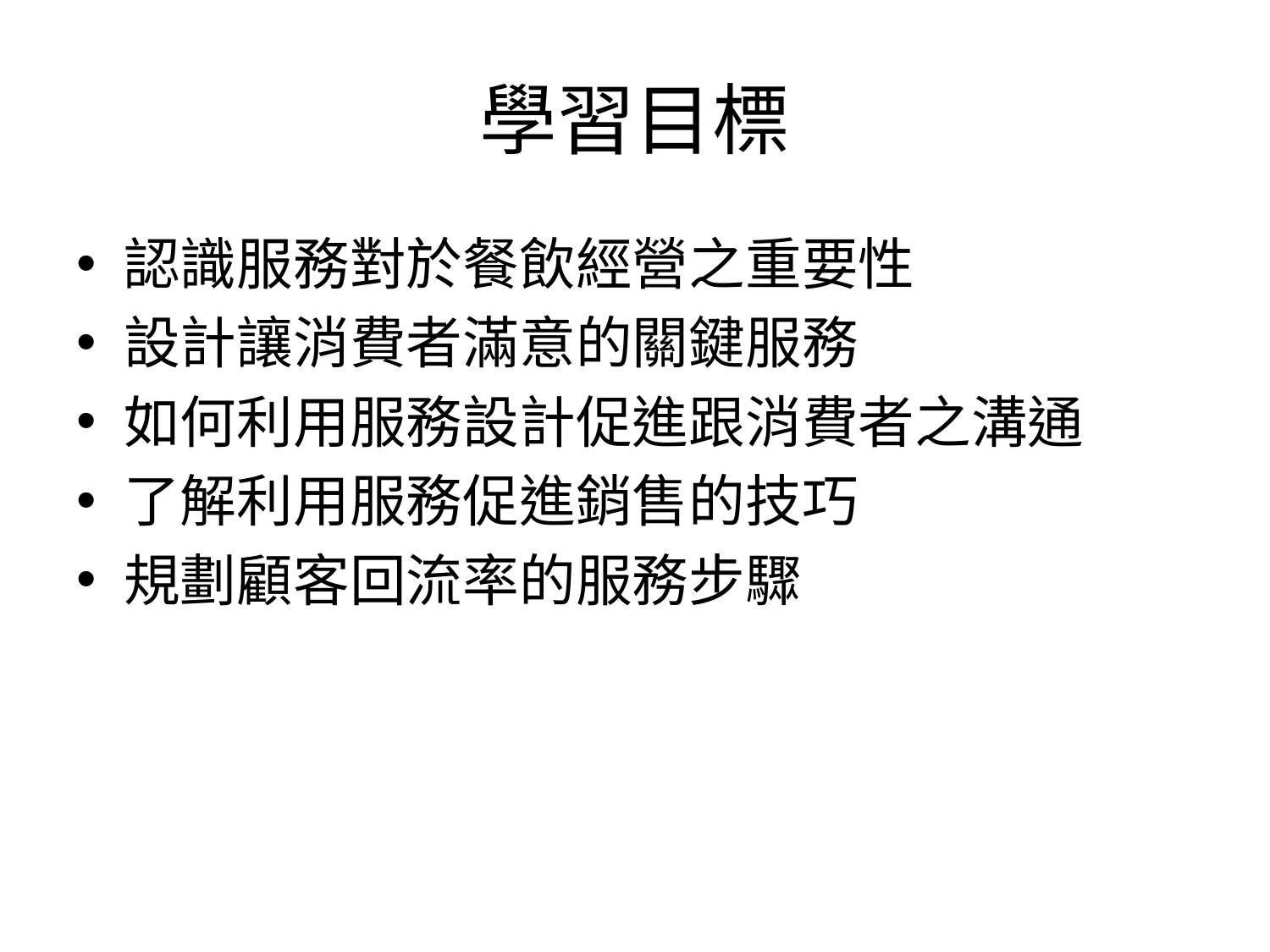

# 學習目標
認識服務對於餐飲經營之重要性
設計讓消費者滿意的關鍵服務
如何利用服務設計促進跟消費者之溝通
了解利用服務促進銷售的技巧
規劃顧客回流率的服務步驟